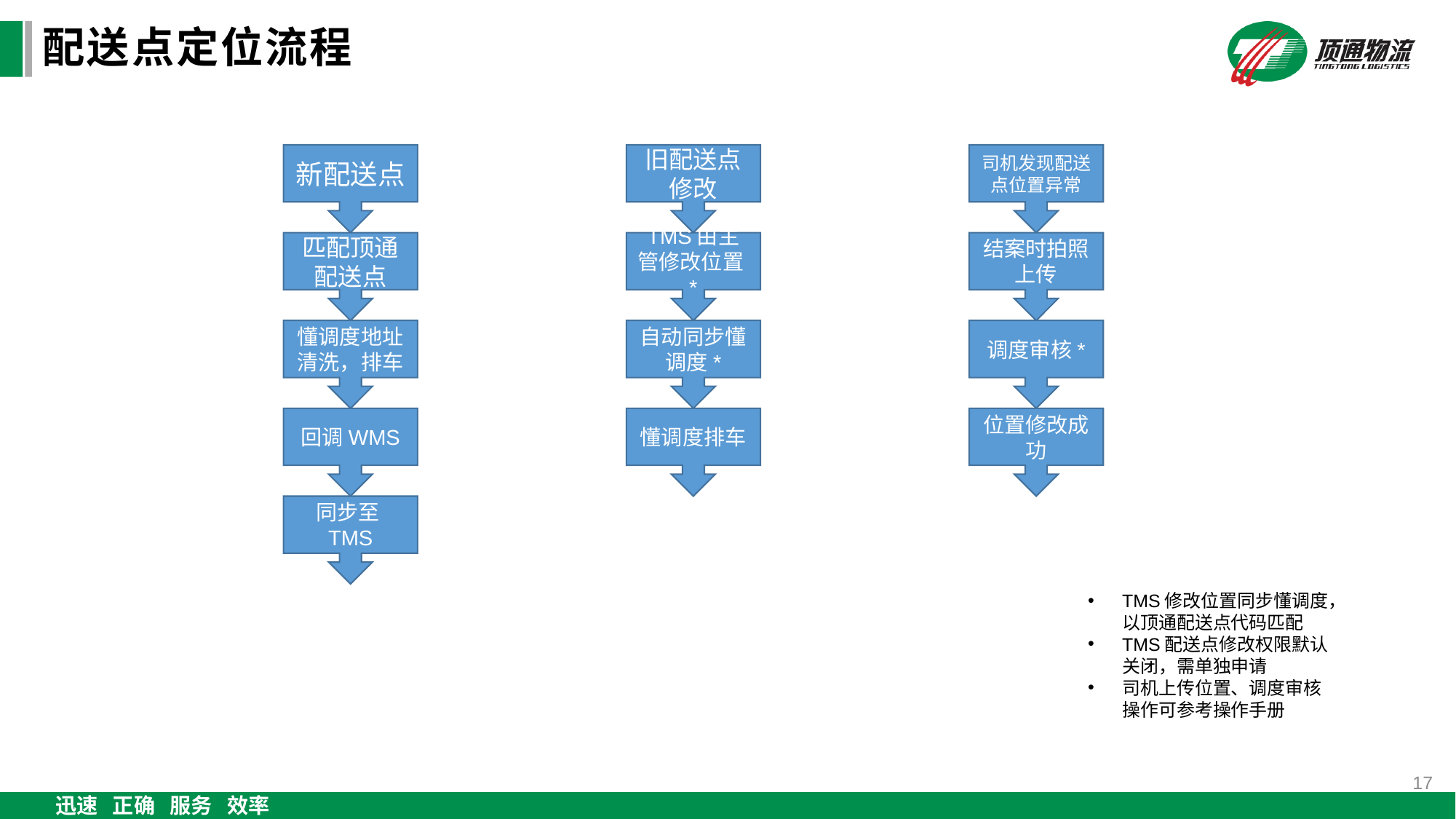

# 配送点定位流程
新配送点
旧配送点修改
司机发现配送点位置异常
匹配顶通配送点
TMS由主管修改位置*
结案时拍照上传
懂调度地址清洗，排车
自动同步懂调度*
调度审核*
回调WMS
懂调度排车
位置修改成功
同步至TMS
TMS修改位置同步懂调度，以顶通配送点代码匹配
TMS配送点修改权限默认关闭，需单独申请
司机上传位置、调度审核操作可参考操作手册
17